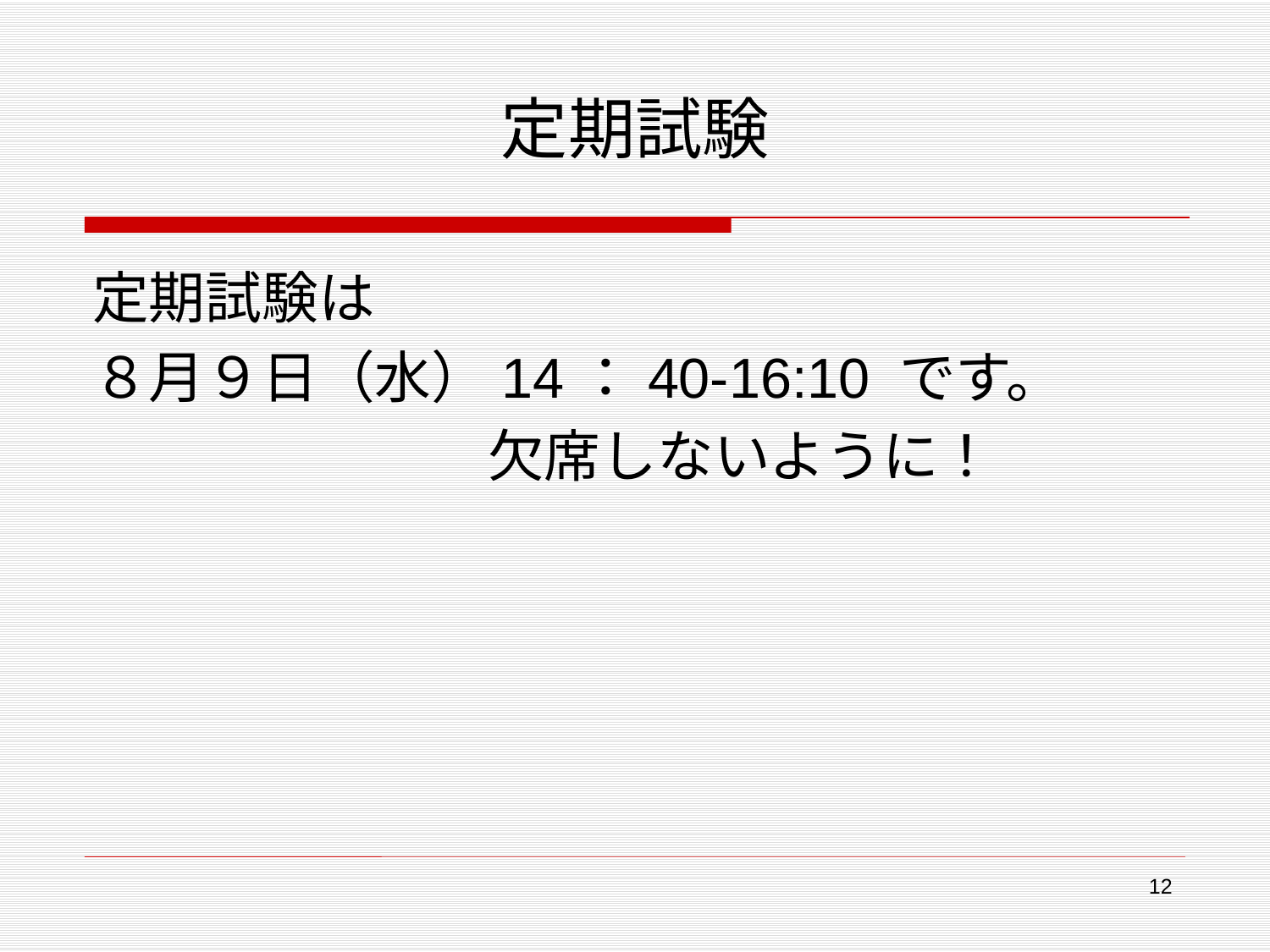

# 定期試験
定期試験は
８月９日（水）14：40-16:10 です。
　　　　　　　欠席しないように！

12